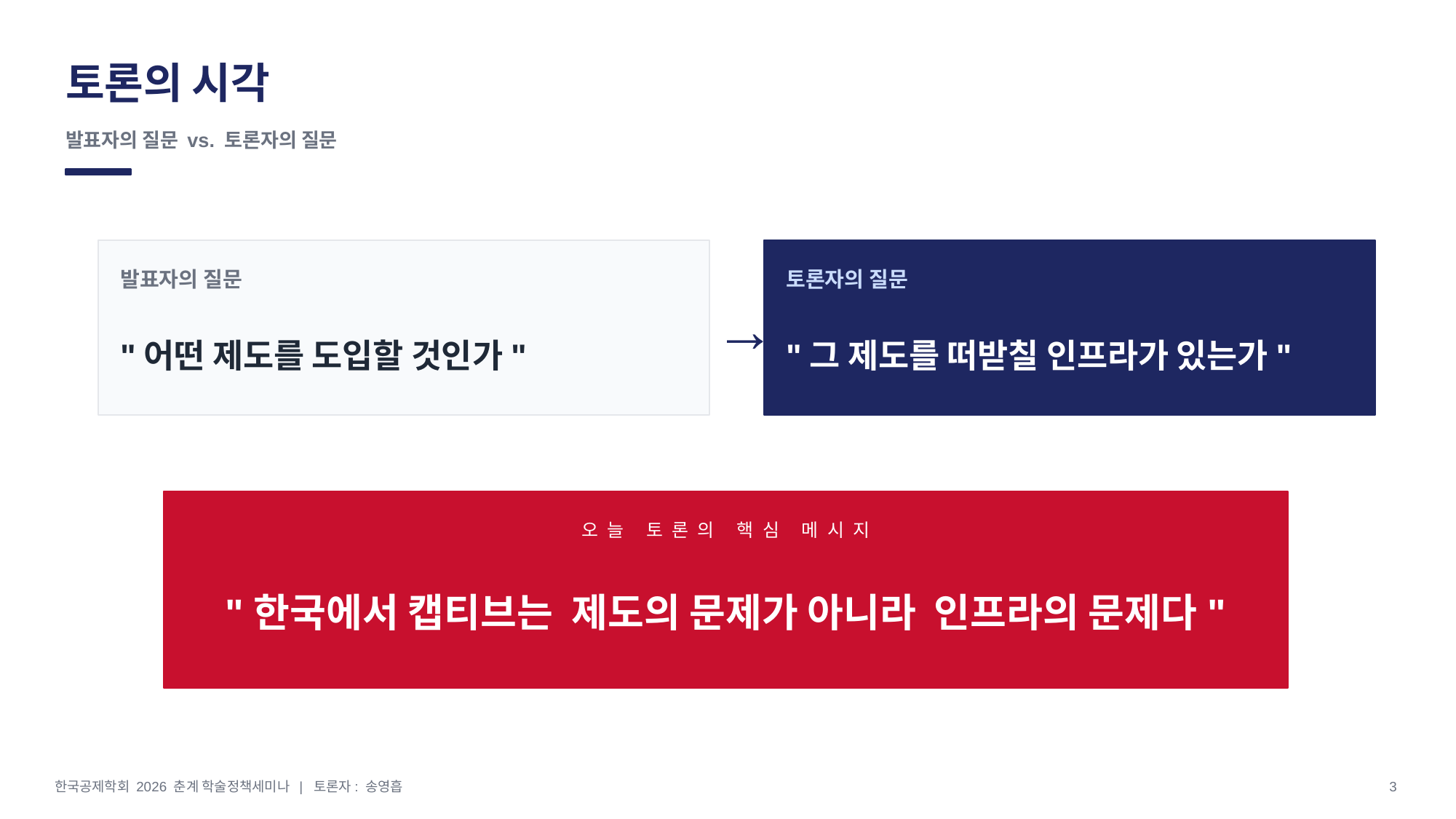

토론의 시각
발표자의 질문 vs. 토론자의 질문

발표자의 질문
토론자의 질문
→
"어떤 제도를 도입할 것인가"
"그 제도를 떠받칠 인프라가 있는가"

오늘 토론의 핵심 메시지
"한국에서 캡티브는  제도의 문제가 아니라  인프라의 문제다"
한국공제학회 2026 춘계 학술정책세미나  |  토론자: 송영흡
3